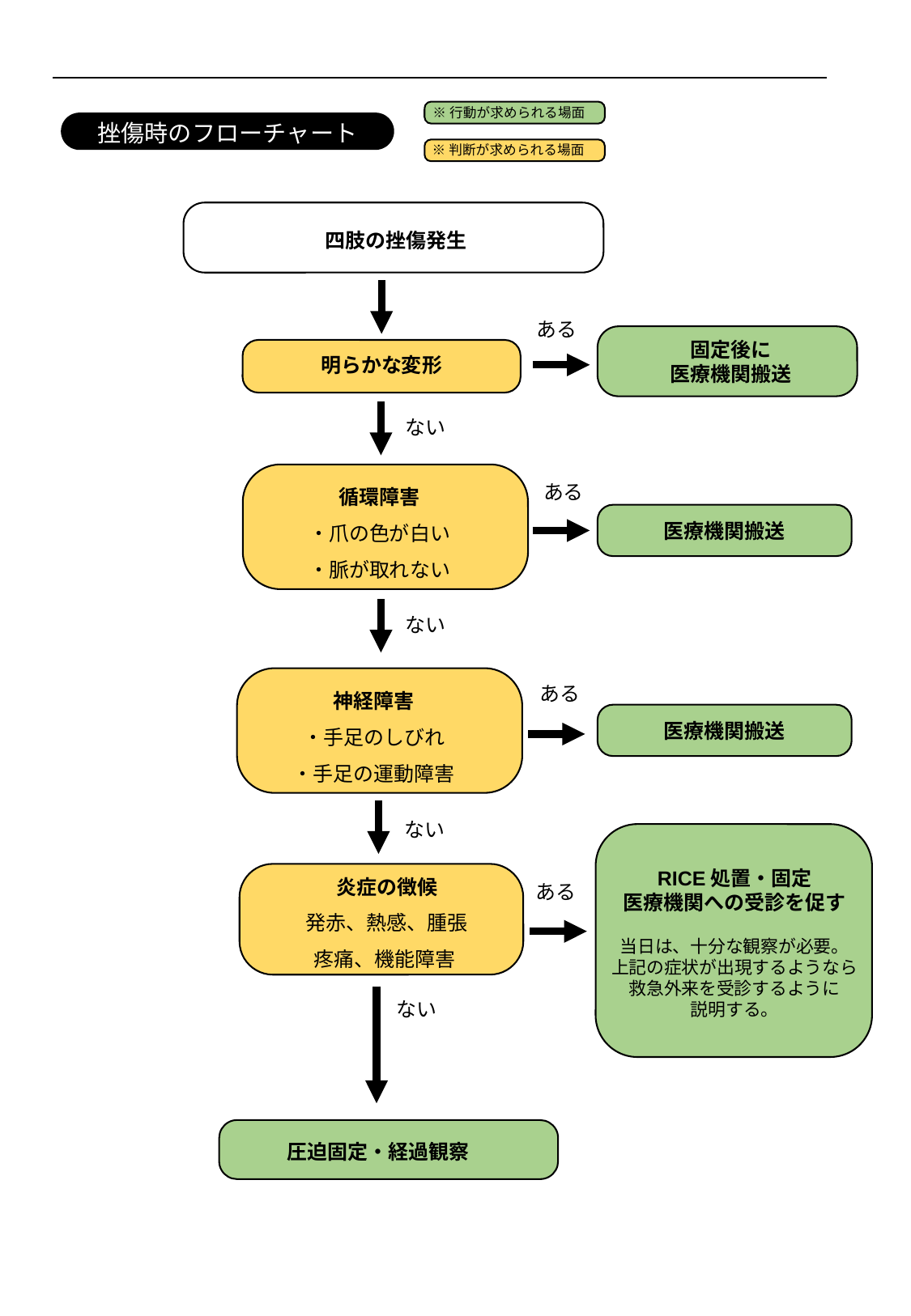

※行動が求められる場面

※判断が求められる場面

挫傷時のフローチャート

四肢の挫傷発生
ある

固定後に
医療機関搬送

明らかな変形
ない

循環障害
・爪の色が白い
・脈が取れない
ある

医療機関搬送
ない

神経障害
・手足のしびれ
・手足の運動障害
ある

医療機関搬送
ない

RICE処置・固定
医療機関への受診を促す

当日は、十分な観察が必要。
上記の症状が出現するようなら救急外来を受診するように
説明する。
炎症の徴候
発赤、熱感、腫張
疼痛、機能障害

ある
ない

圧迫固定・経過観察